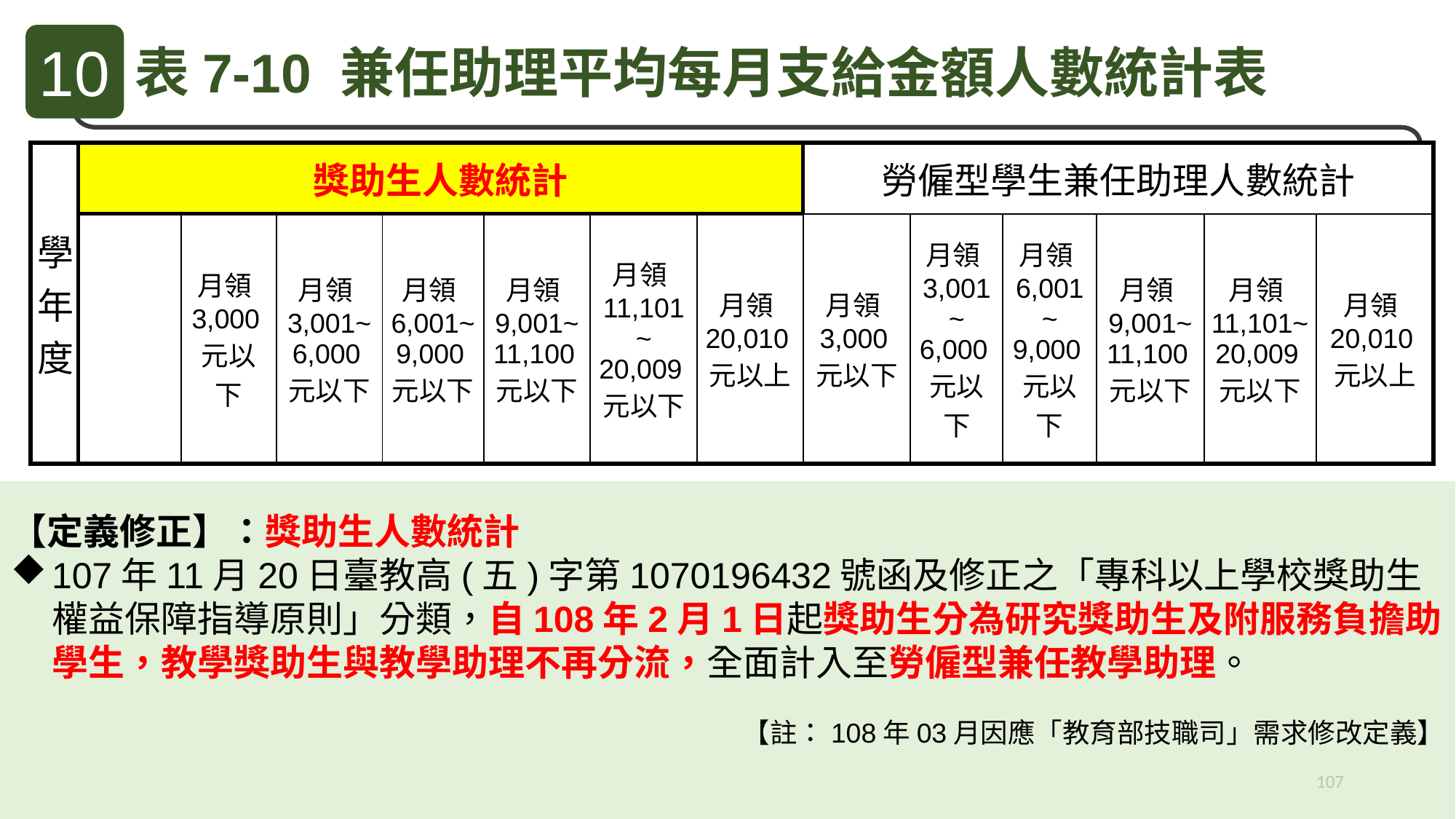

10
表7-10 兼任助理平均每月支給金額人數統計表

| 學年度 | 獎助生人數統計 |  |  |  |  |  |  | 勞僱型學生兼任助理人數統計 |  |  |  |  |  |
| --- | --- | --- | --- | --- | --- | --- | --- | --- | --- | --- | --- | --- | --- |
|  |  | 月領3,000元以下 | 月領3,001~ 6,000元以下 | 月領6,001~ 9,000元以下 | 月領9,001~ 11,100元以下 | 月領11,101~ 20,009元以下 | 月領20,010元以上 | 月領3,000元以下 | 月領3,001~ 6,000元以下 | 月領6,001~ 9,000元以下 | 月領9,001~ 11,100元以下 | 月領11,101~ 20,009元以下 | 月領20,010元以上 |
【定義修正】：獎助生人數統計
107年11月20日臺教高(五)字第1070196432號函及修正之「專科以上學校獎助生權益保障指導原則」分類，自108年2月1日起獎助生分為研究獎助生及附服務負擔助學生，教學獎助生與教學助理不再分流，全面計入至勞僱型兼任教學助理。

【註：108年03月因應「教育部技職司」需求修改定義】

107